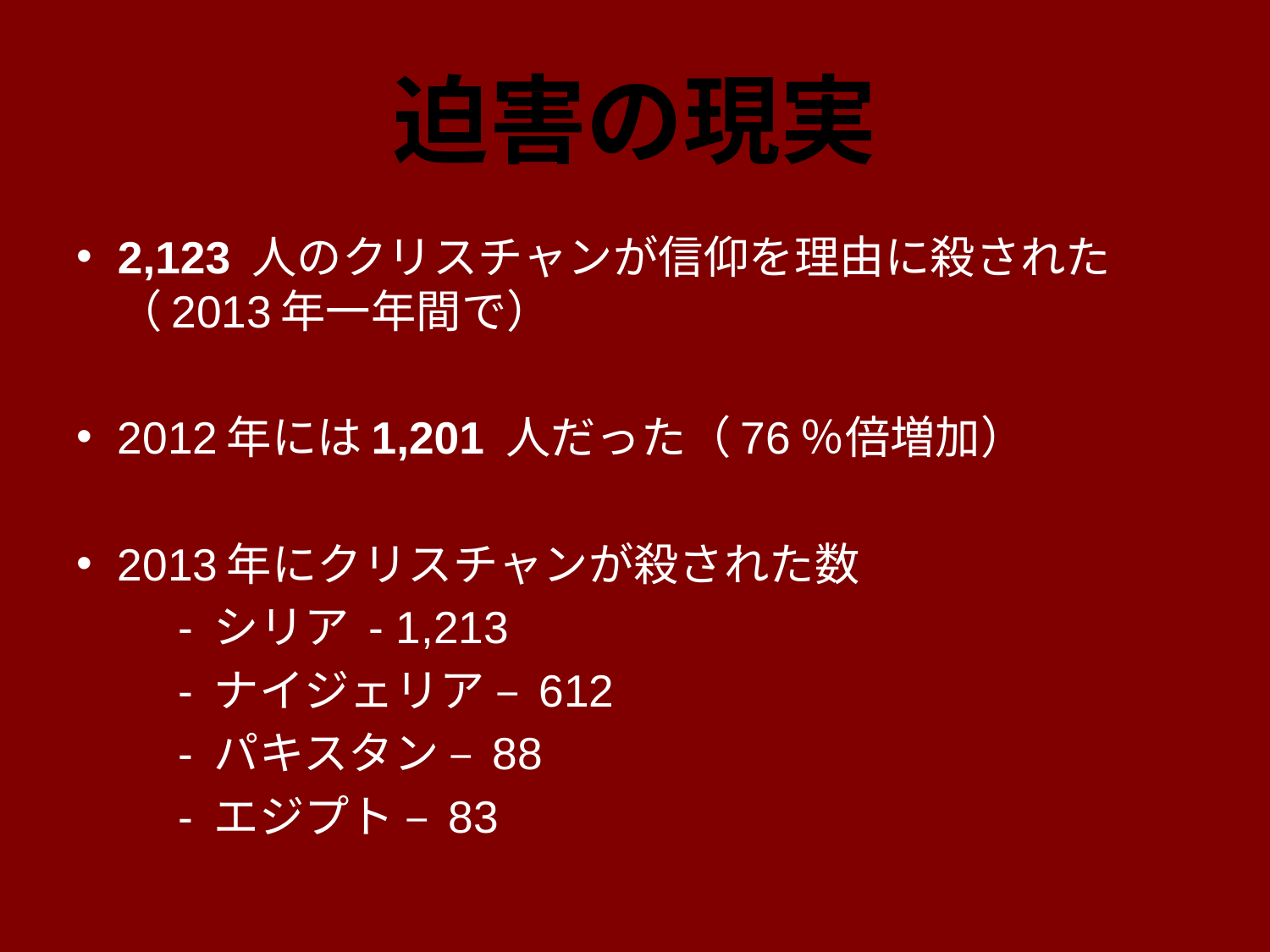

# 迫害の現実
2,123 人のクリスチャンが信仰を理由に殺された（2013年一年間で）

2012年には1,201 人だった（76％倍増加）

2013年にクリスチャンが殺された数
	- シリア - 1,213
	- ナイジェリア – 612
	- パキスタン – 88
	- エジプト – 83